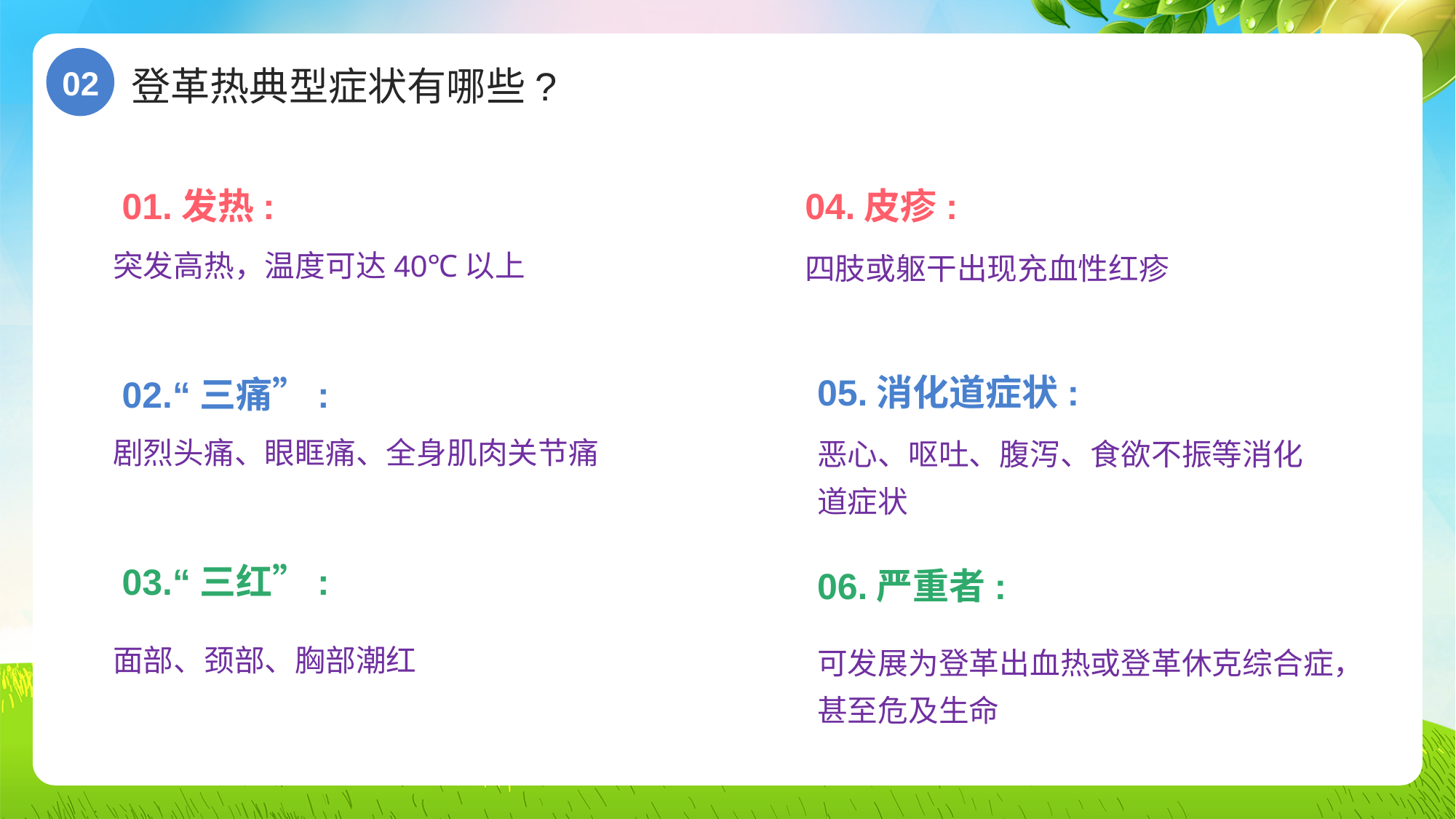

登革热典型症状有哪些?
02
01.发热:
突发高热，温度可达40℃以上
02.“三痛”:
剧烈头痛、眼眶痛、全身肌肉关节痛
03.“三红”:
面部、颈部、胸部潮红
04.皮疹:
四肢或躯干出现充血性红疹
05.消化道症状:
恶心、呕吐、腹泻、食欲不振等消化道症状
06.严重者:
可发展为登革出血热或登革休克综合症，
甚至危及生命